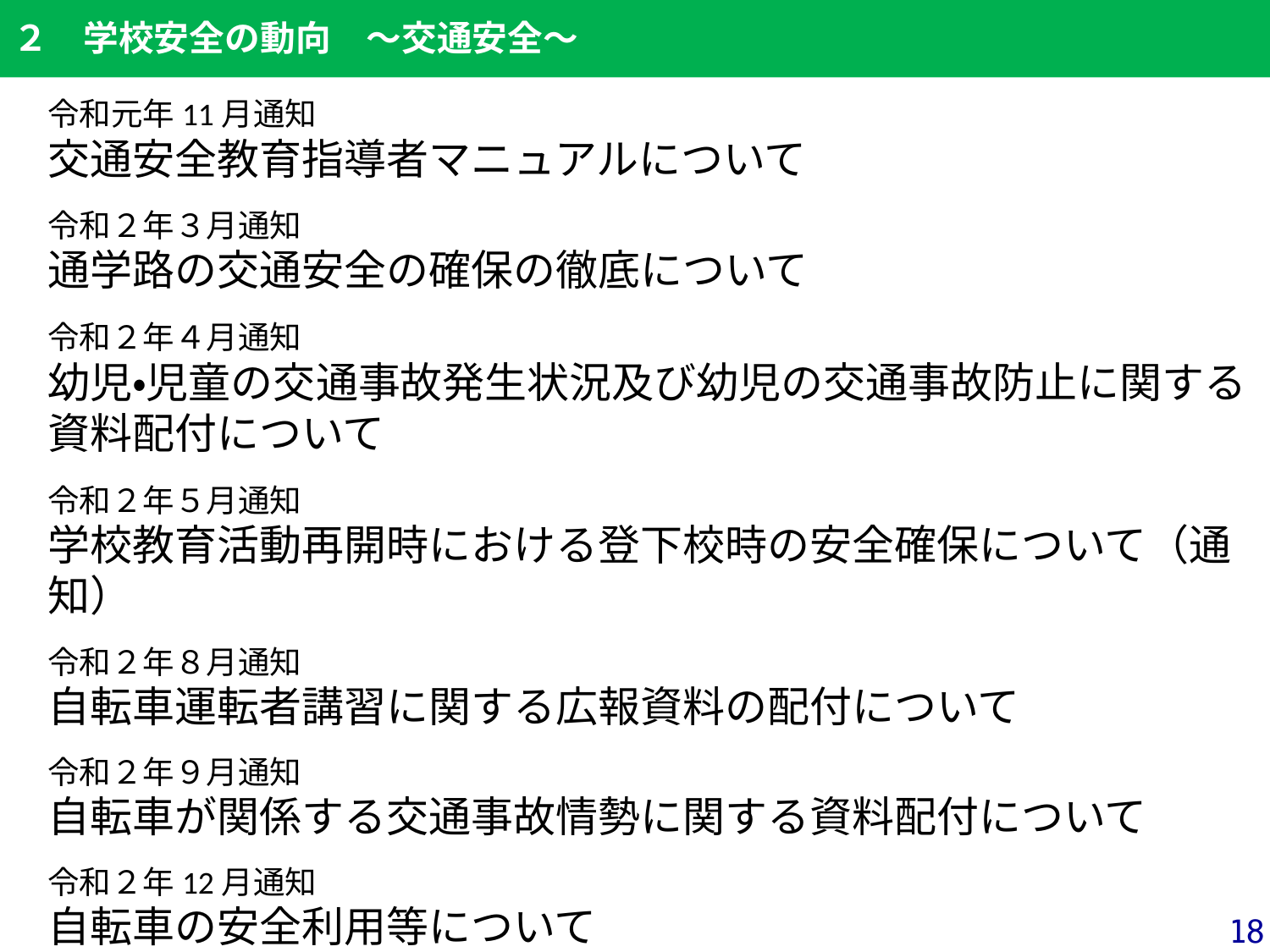

# ２　学校安全の動向　～交通安全～
令和元年11月通知
交通安全教育指導者マニュアルについて

令和２年３月通知
通学路の交通安全の確保の徹底について

令和２年４月通知
幼児・児童の交通事故発生状況及び幼児の交通事故防止に関する資料配付について

令和２年５月通知
学校教育活動再開時における登下校時の安全確保について（通知）

令和２年８月通知
自転車運転者講習に関する広報資料の配付について

令和２年９月通知
自転車が関係する交通事故情勢に関する資料配付について

令和２年12月通知
自転車の安全利用等について
幼児等の交通事故防止に関する動画視聴について
18